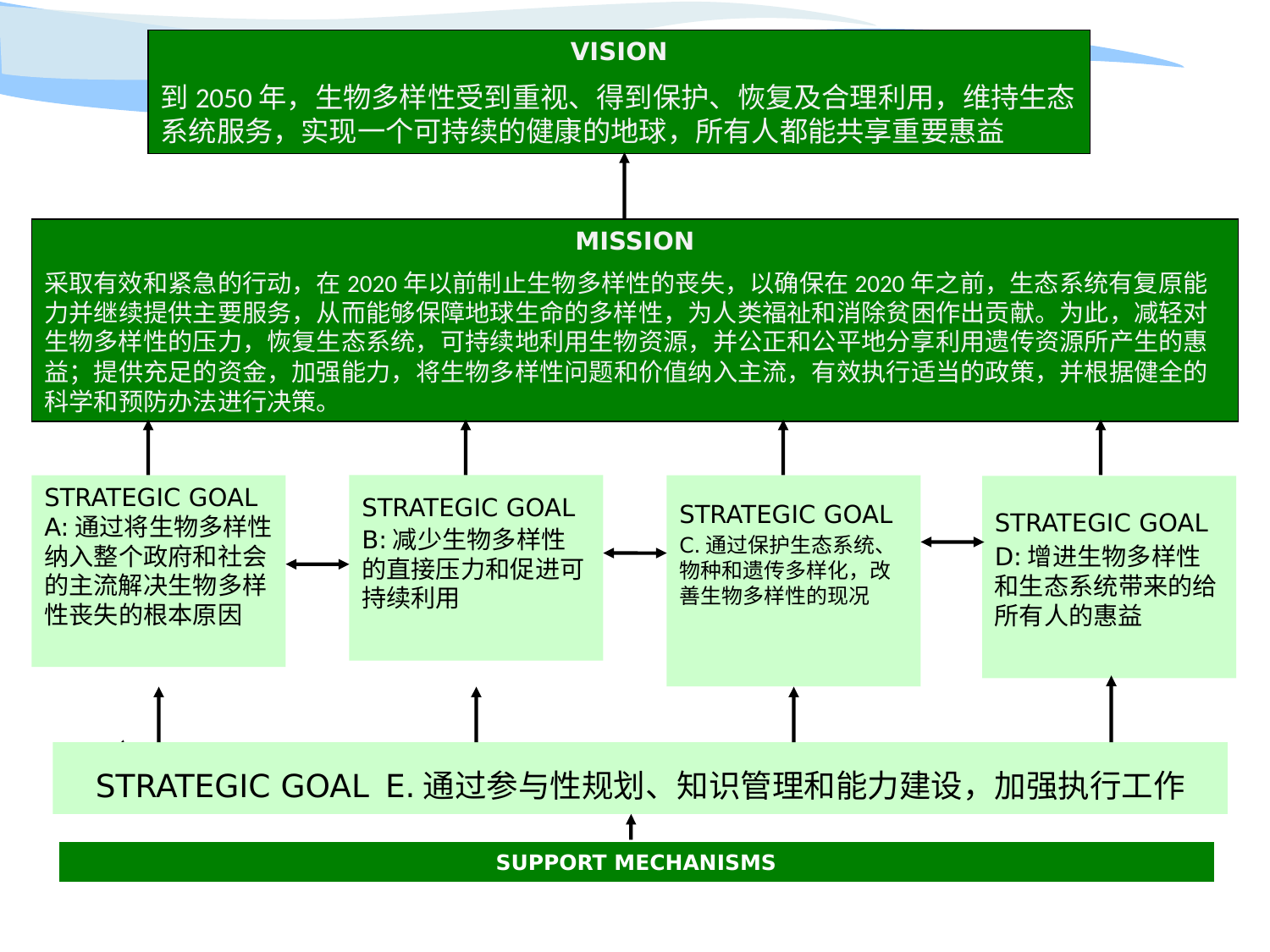

VISION
到2050年，生物多样性受到重视、得到保护、恢复及合理利用，维持生态系统服务，实现一个可持续的健康的地球，所有人都能共享重要惠益

MISSION
采取有效和紧急的行动，在2020年以前制止生物多样性的丧失，以确保在2020年之前，生态系统有复原能力并继续提供主要服务，从而能够保障地球生命的多样性，为人类福祉和消除贫困作出贡献。为此，减轻对生物多样性的压力，恢复生态系统，可持续地利用生物资源，并公正和公平地分享利用遗传资源所产生的惠益；提供充足的资金，加强能力，将生物多样性问题和价值纳入主流，有效执行适当的政策，并根据健全的科学和预防办法进行决策。

STRATEGIC GOAL A:通过将生物多样性纳入整个政府和社会的主流解决生物多样性丧失的根本原因

STRATEGIC GOAL B:减少生物多样性的直接压力和促进可持续利用

STRATEGIC GOAL C.通过保护生态系统、物种和遗传多样化，改善生物多样性的现况

STRATEGIC GOAL D:增进生物多样性和生态系统带来的给所有人的惠益

STRATEGIC GOAL E.通过参与性规划、知识管理和能力建设，加强执行工作

SUPPORT MECHANISMS